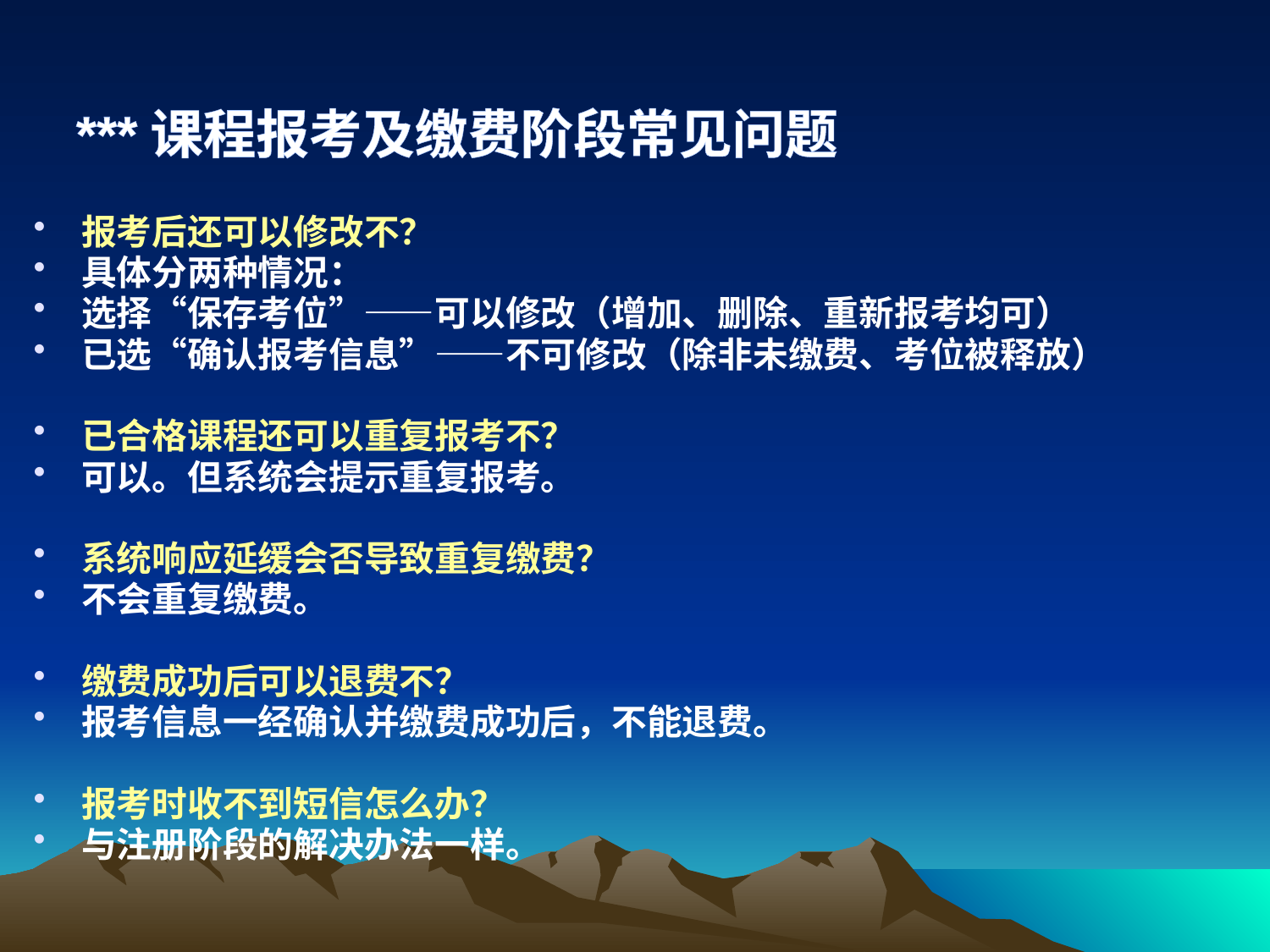

# ***课程报考及缴费阶段常见问题
报考后还可以修改不？
具体分两种情况：
选择“保存考位”——可以修改（增加、删除、重新报考均可）
已选“确认报考信息”——不可修改（除非未缴费、考位被释放）

已合格课程还可以重复报考不？
可以。但系统会提示重复报考。

系统响应延缓会否导致重复缴费？
不会重复缴费。

缴费成功后可以退费不？
报考信息一经确认并缴费成功后，不能退费。

报考时收不到短信怎么办？
与注册阶段的解决办法一样。